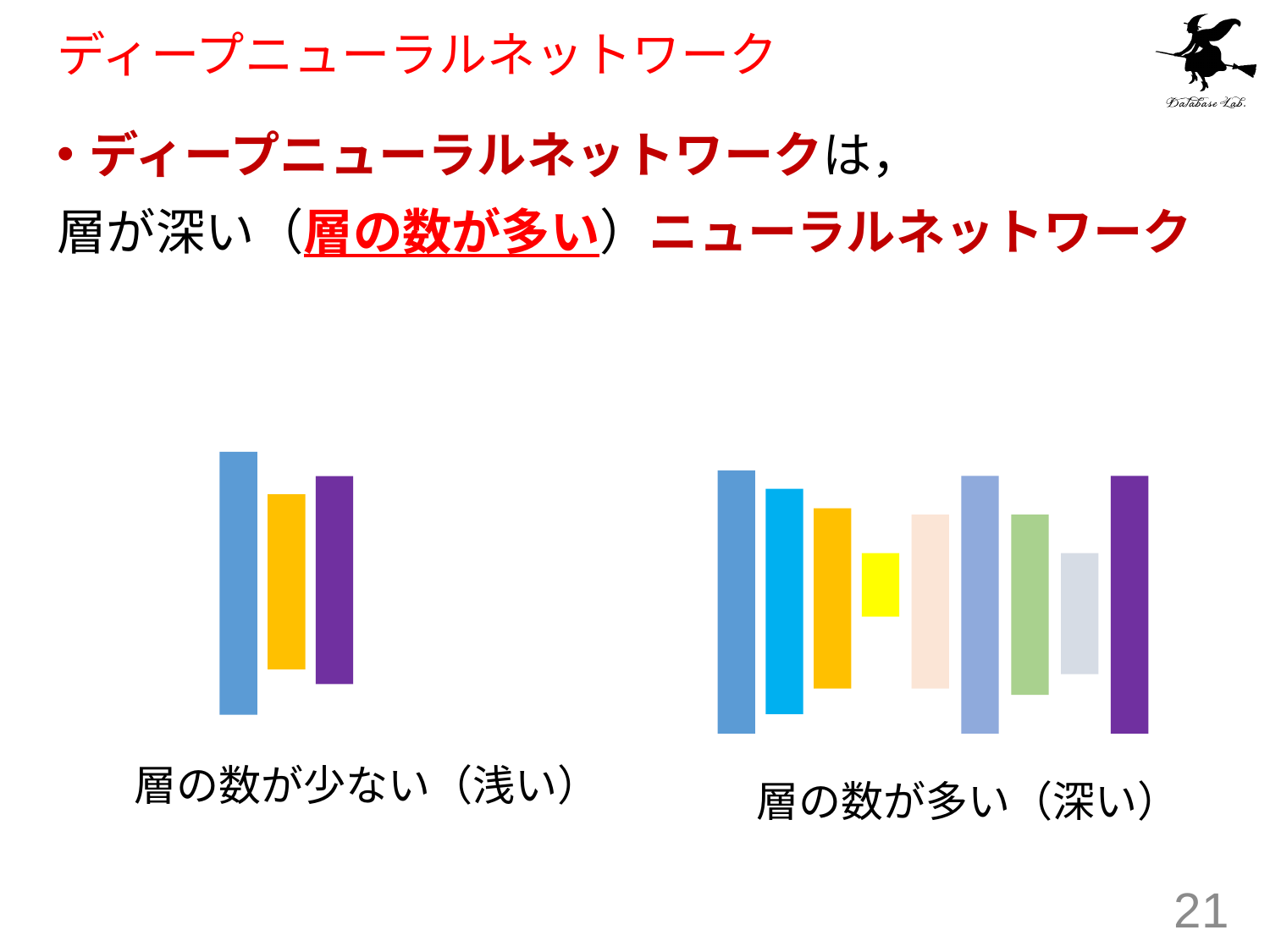

# ディープニューラルネットワーク
ディープニューラルネットワークは，
層が深い（層の数が多い）ニューラルネットワーク

層の数が少ない（浅い）
層の数が多い（深い）
21